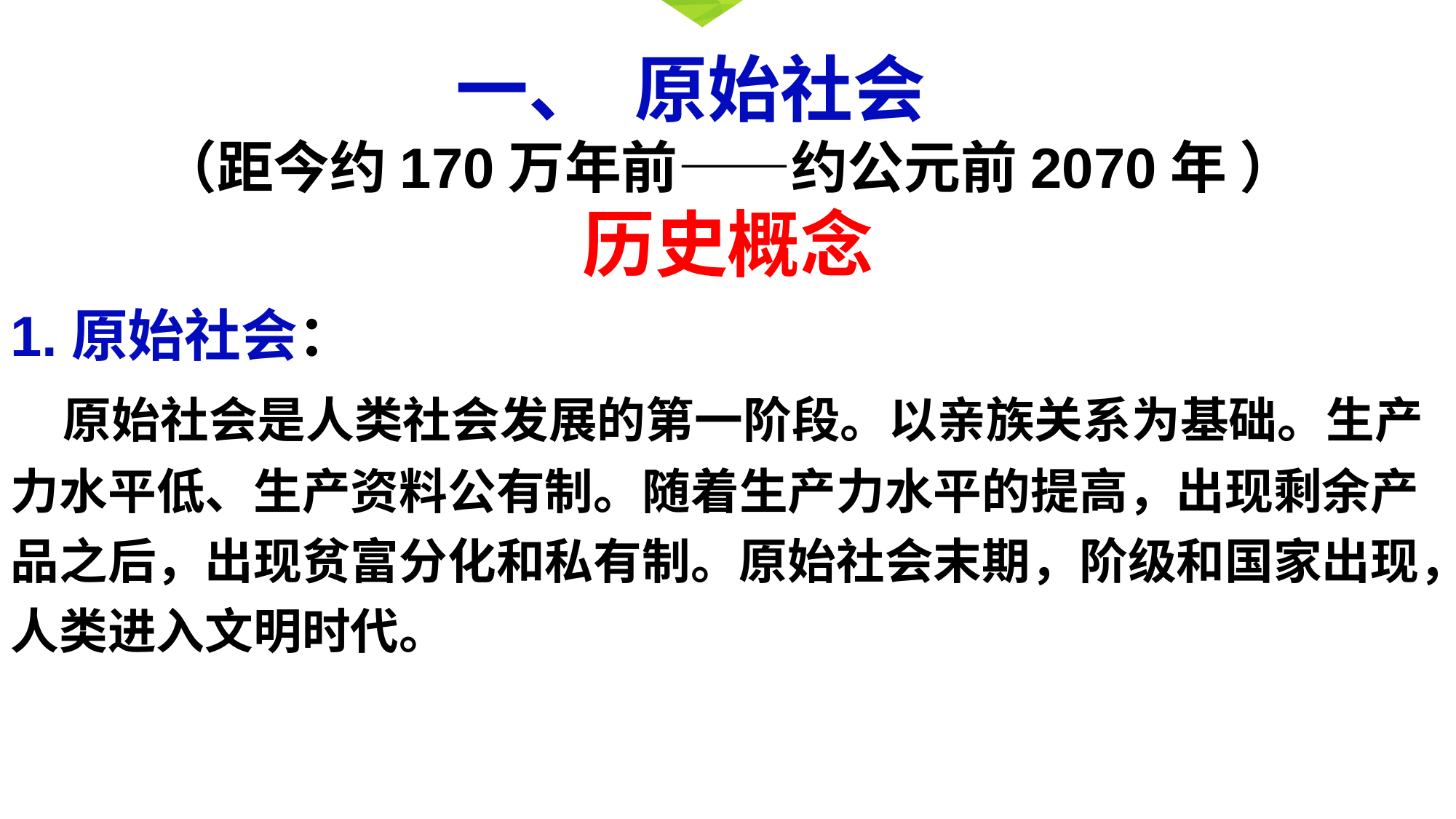

一、  原始社会
（距今约170万年前——约公元前2070年 ）
历史概念
1.原始社会：
   原始社会是人类社会发展的第一阶段。以亲族关系为基础。生产力水平低、生产资料公有制。随着生产力水平的提高，出现剩余产品之后，出现贫富分化和私有制。原始社会末期，阶级和国家出现，人类进入文明时代。